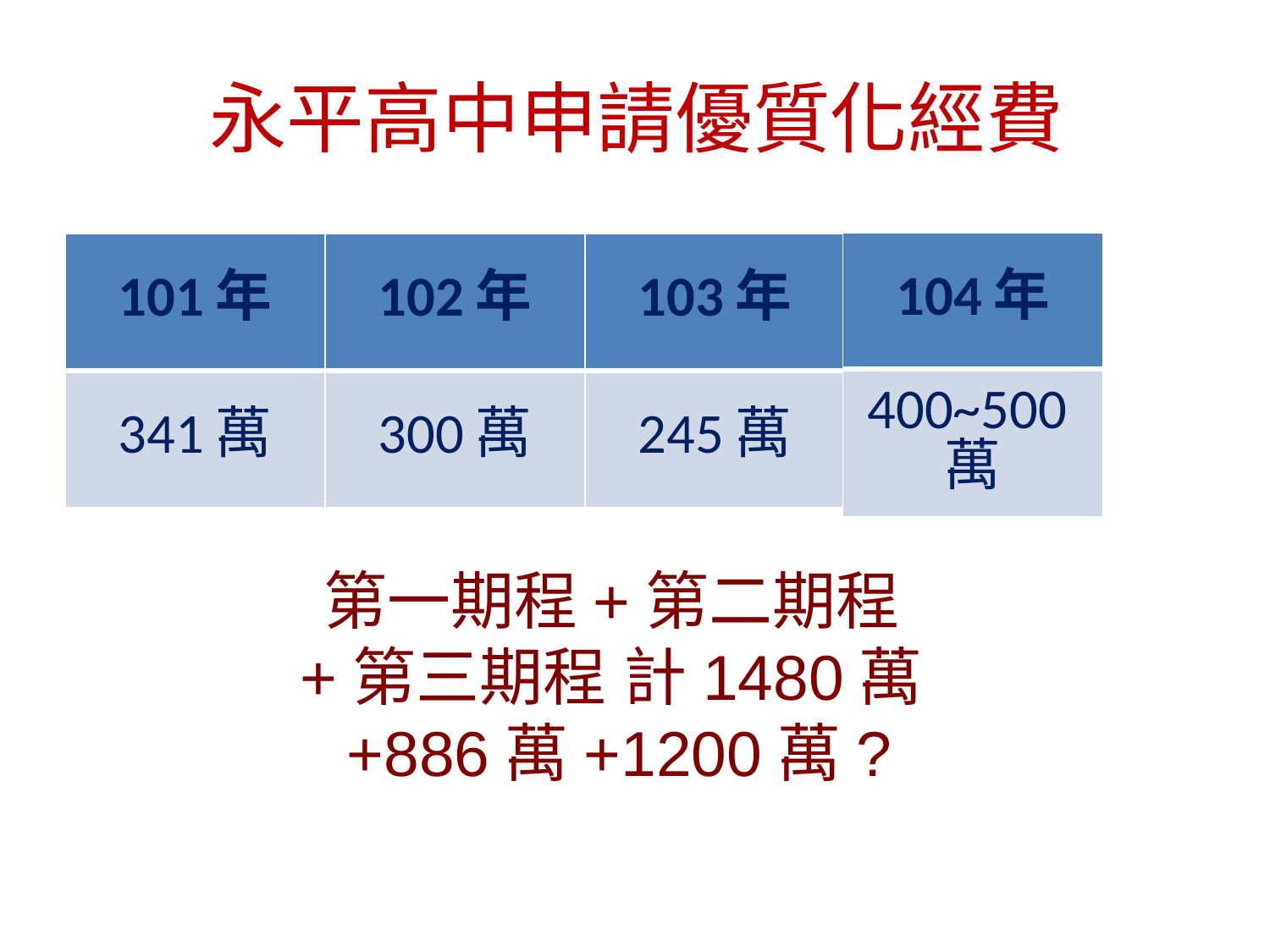

# 永平高中申請優質化經費
| 104年 |
| --- |
| 400~500萬 |
| 101年 | 102年 | 103年 |
| --- | --- | --- |
| 341萬 | 300萬 | 245萬 |
第一期程+第二期程+第三期程 計1480萬+886萬+1200萬?